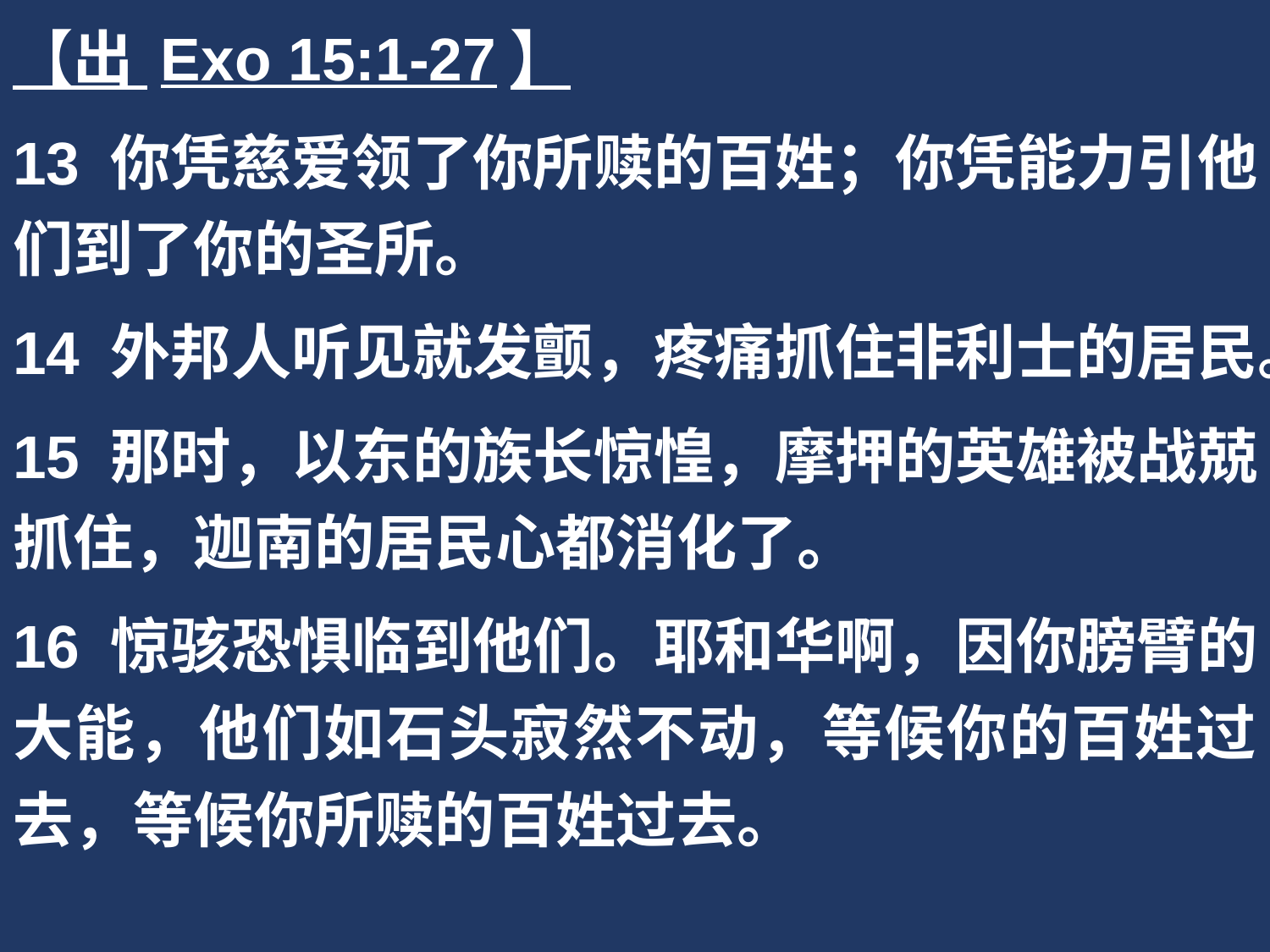

【出 Exo 15:1-27】
13 你凭慈爱领了你所赎的百姓；你凭能力引他们到了你的圣所。
14 外邦人听见就发颤，疼痛抓住非利士的居民。
15 那时，以东的族长惊惶，摩押的英雄被战兢抓住，迦南的居民心都消化了。
16 惊骇恐惧临到他们。耶和华啊，因你膀臂的大能，他们如石头寂然不动，等候你的百姓过去，等候你所赎的百姓过去。